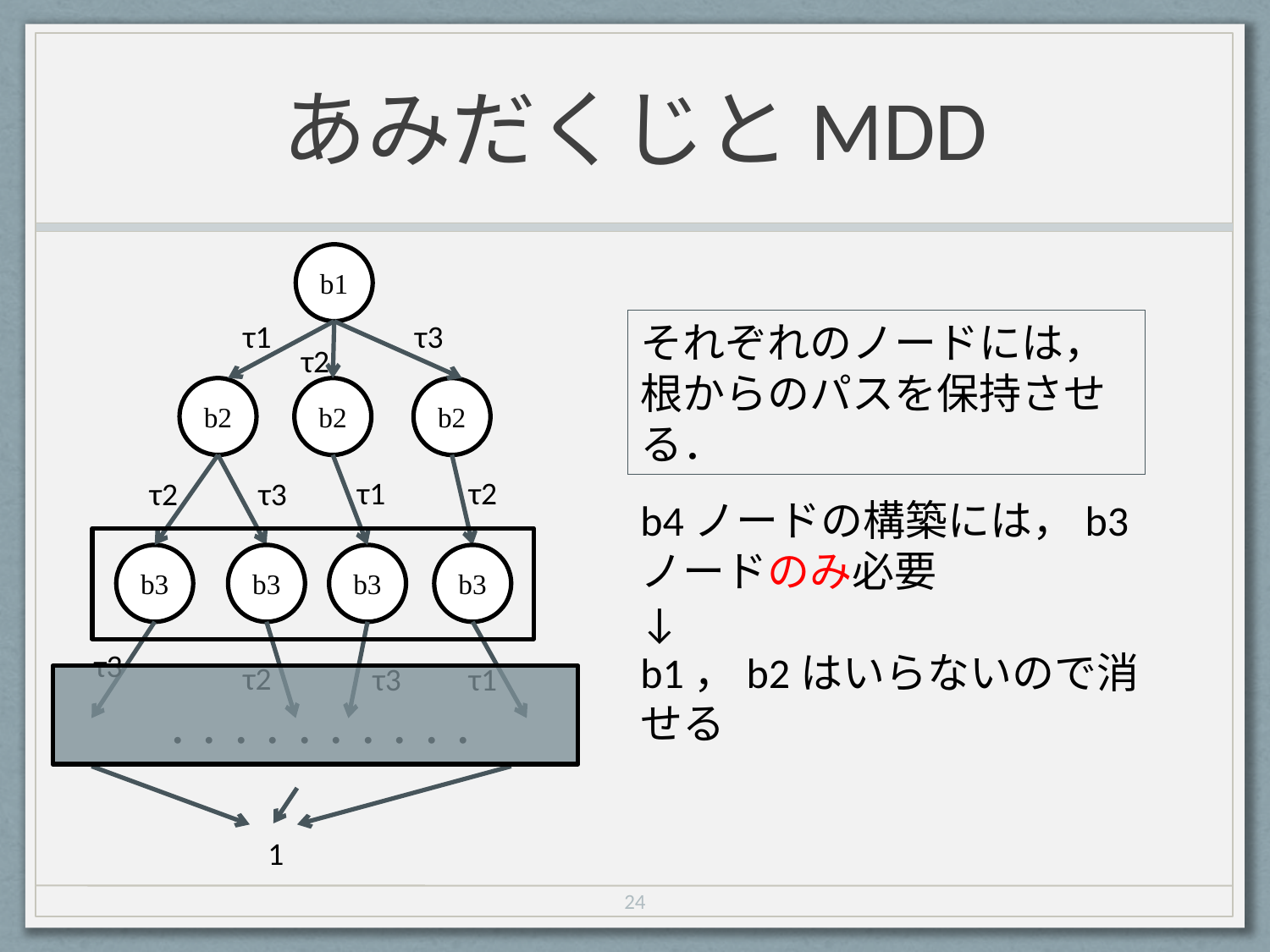

# あみだくじとMDD
b1
それぞれのノードには，根からのパスを保持させる．
τ1
τ3
τ2
b2
b2
b2
τ1
τ2
τ2
τ3
b4ノードの構築には，b3ノードのみ必要
↓
b1，b2はいらないので消せる

b3
b3
b3
b3
τ3
τ2
τ3
τ1

・・・・・・・・・・
1
24